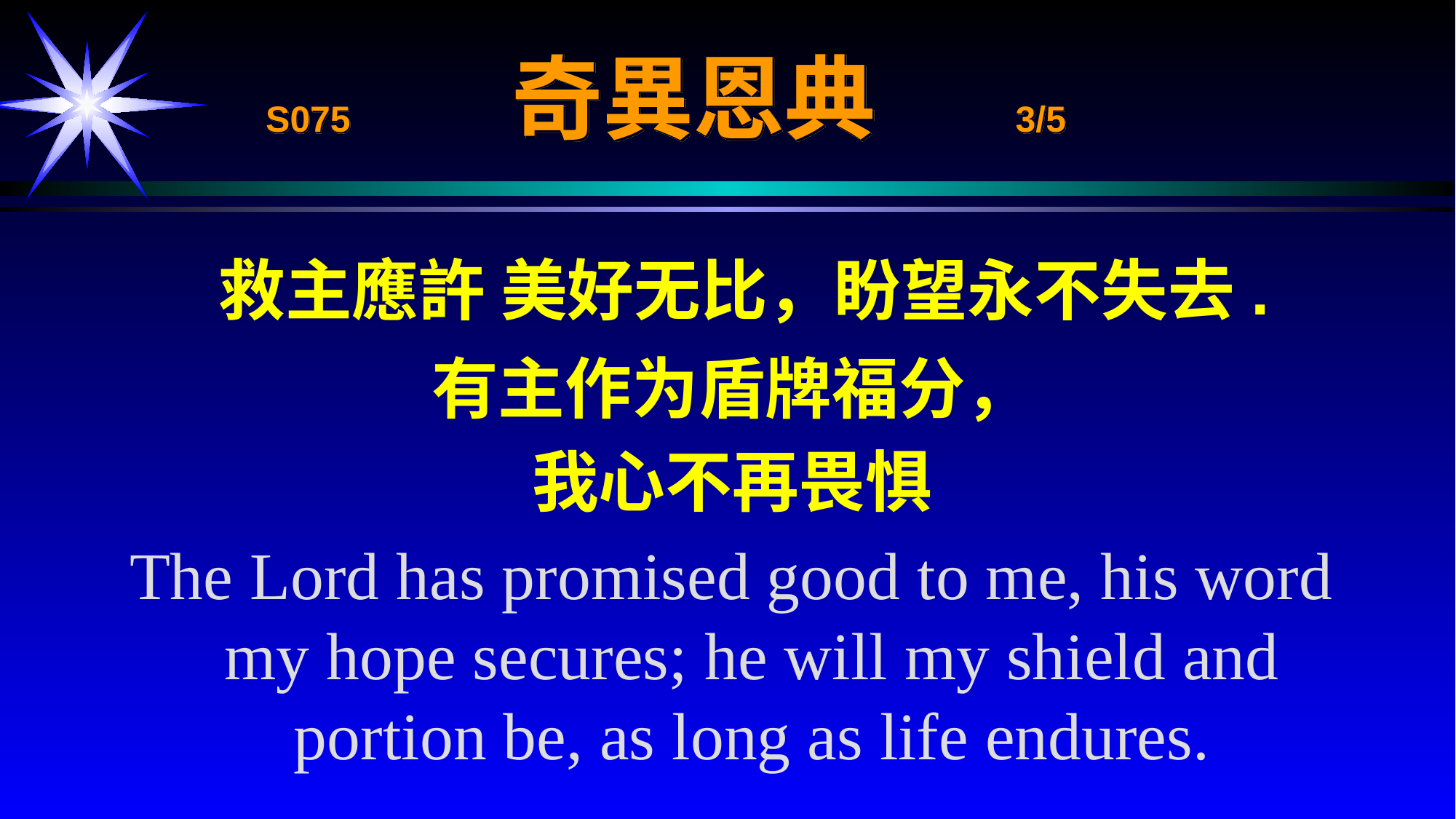

# S075               奇異恩典                3/5
 救主應許 美好无比，盼望永不失去.
有主作为盾牌福分，
我心不再畏惧
The Lord has promised good to me, his word my hope secures; he will my shield and portion be, as long as life endures.